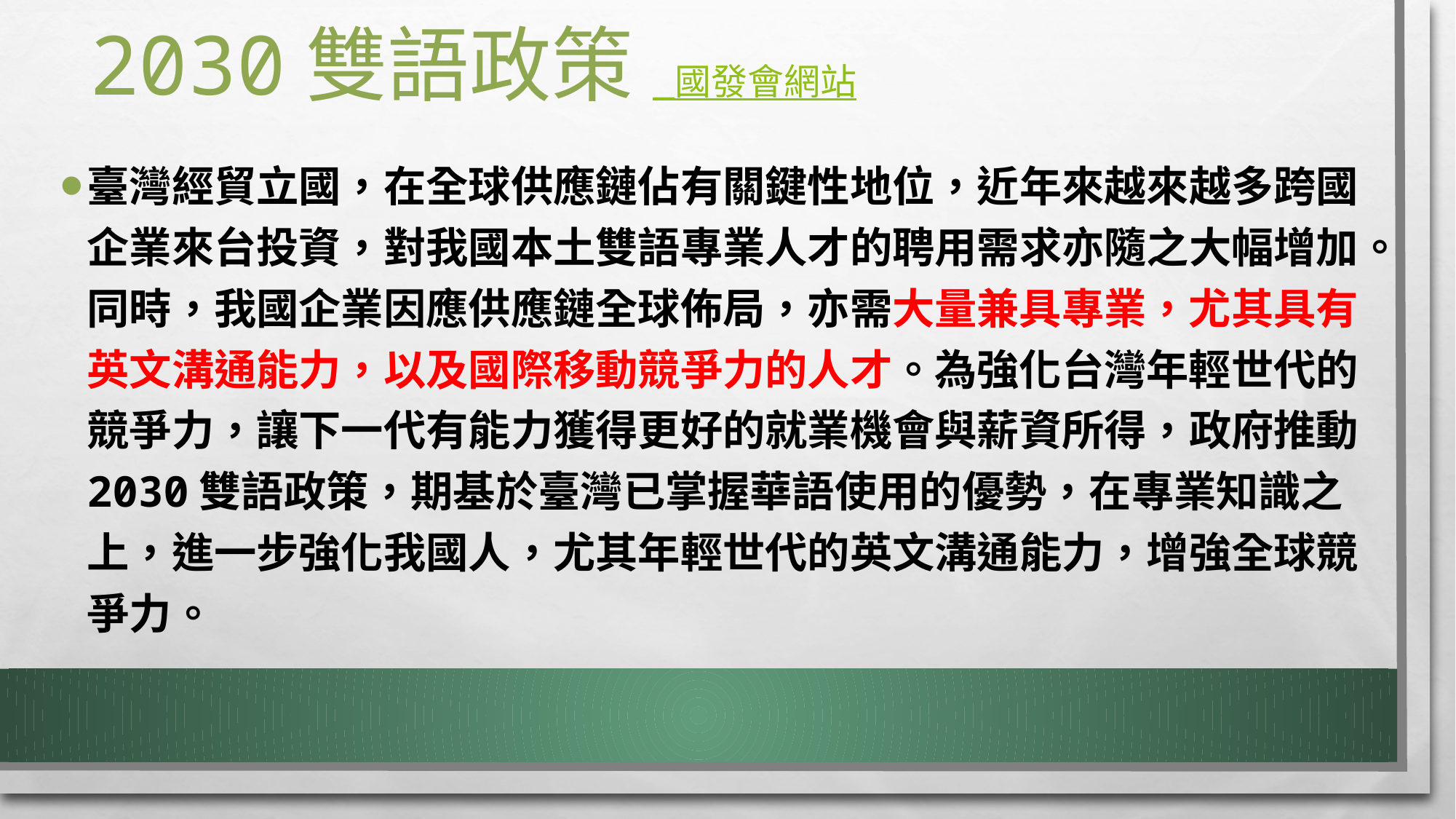

# 2030雙語政策_國發會網站
臺灣經貿立國，在全球供應鏈佔有關鍵性地位，近年來越來越多跨國企業來台投資，對我國本土雙語專業人才的聘用需求亦隨之大幅增加。同時，我國企業因應供應鏈全球佈局，亦需大量兼具專業，尤其具有英文溝通能力，以及國際移動競爭力的人才。為強化台灣年輕世代的競爭力，讓下一代有能力獲得更好的就業機會與薪資所得，政府推動2030雙語政策，期基於臺灣已掌握華語使用的優勢，在專業知識之上，進一步強化我國人，尤其年輕世代的英文溝通能力，增強全球競爭力。